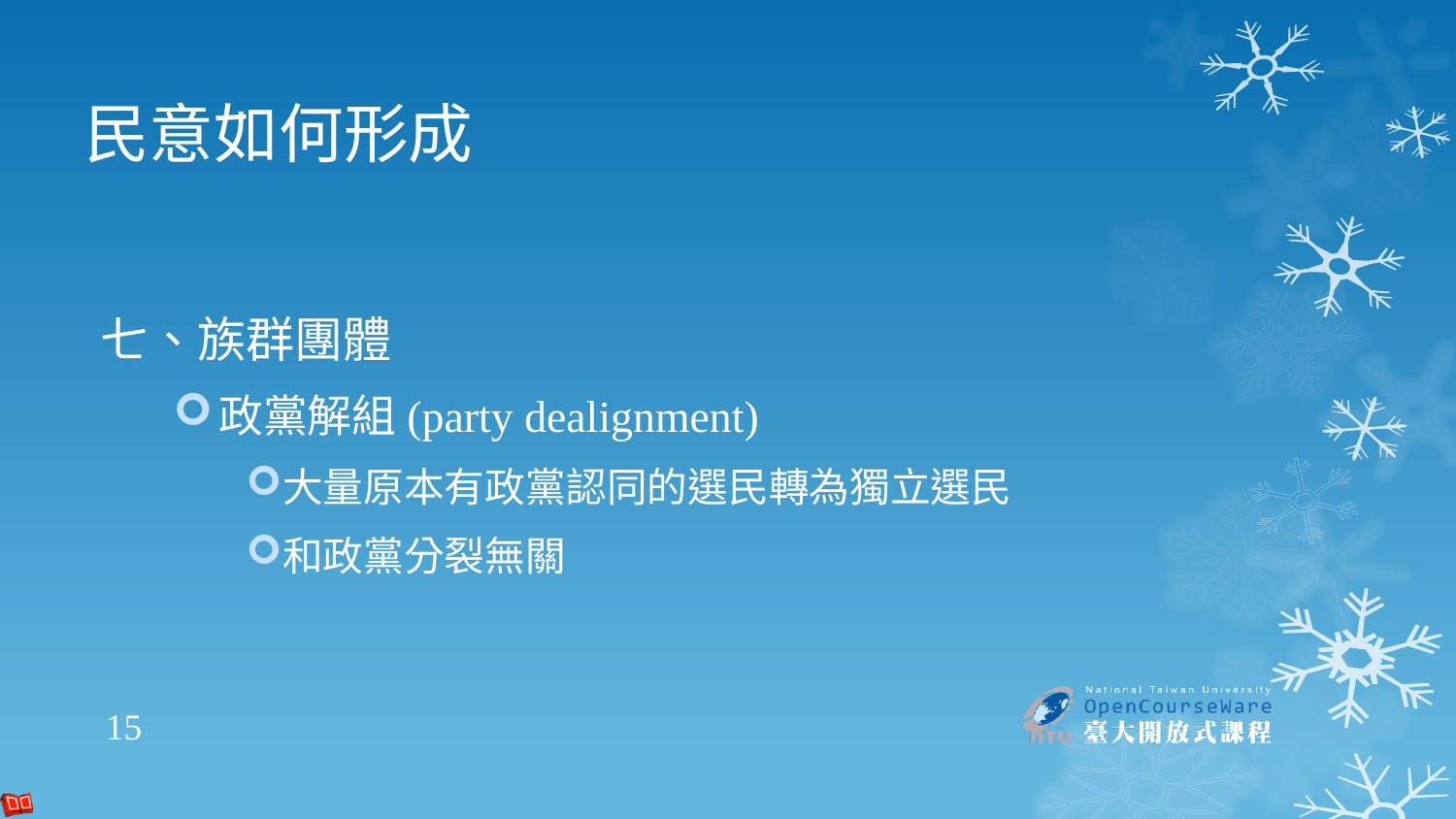

# 民意如何形成
七、族群團體
政黨解組(party dealignment)
大量原本有政黨認同的選民轉為獨立選民
和政黨分裂無關
15